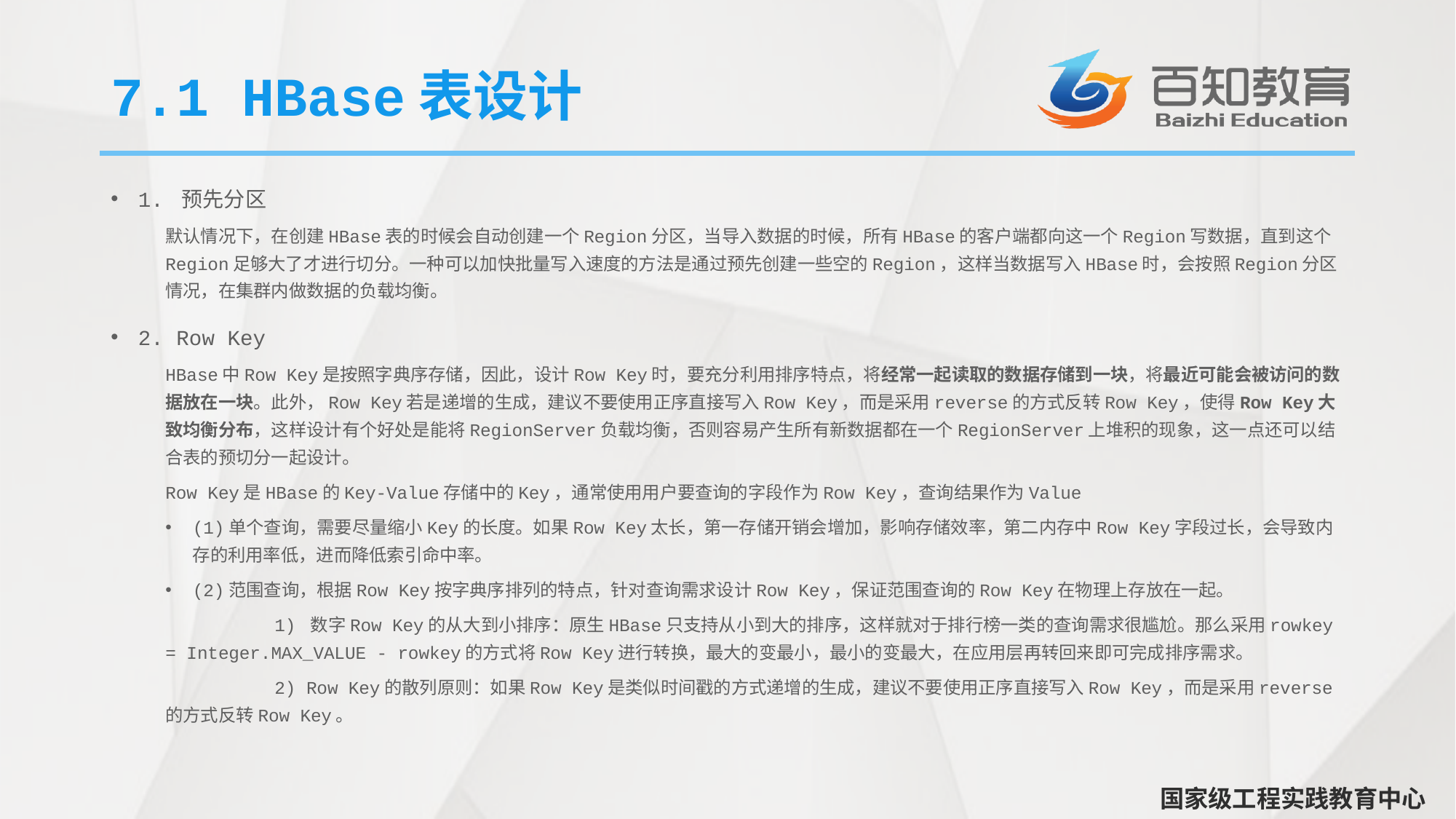

# 7.1 HBase表设计
1. 预先分区
默认情况下，在创建HBase表的时候会自动创建一个Region分区，当导入数据的时候，所有HBase的客户端都向这一个Region写数据，直到这个Region足够大了才进行切分。一种可以加快批量写入速度的方法是通过预先创建一些空的Region，这样当数据写入HBase时，会按照Region分区情况，在集群内做数据的负载均衡。
2. Row Key
HBase中Row Key是按照字典序存储，因此，设计Row Key时，要充分利用排序特点，将经常一起读取的数据存储到一块，将最近可能会被访问的数据放在一块。此外，Row Key若是递增的生成，建议不要使用正序直接写入Row Key，而是采用reverse的方式反转Row Key，使得Row Key大致均衡分布，这样设计有个好处是能将RegionServer负载均衡，否则容易产生所有新数据都在一个RegionServer上堆积的现象，这一点还可以结合表的预切分一起设计。
Row Key是HBase的Key-Value存储中的Key，通常使用用户要查询的字段作为Row Key，查询结果作为Value
(1)单个查询，需要尽量缩小Key的长度。如果Row Key太长，第一存储开销会增加，影响存储效率，第二内存中Row Key字段过长，会导致内存的利用率低，进而降低索引命中率。
(2)范围查询，根据Row Key按字典序排列的特点，针对查询需求设计Row Key，保证范围查询的Row Key在物理上存放在一起。
	1) 数字Row Key的从大到小排序：原生HBase只支持从小到大的排序，这样就对于排行榜一类的查询需求很尴尬。那么采用rowkey = Integer.MAX_VALUE - rowkey的方式将Row Key进行转换，最大的变最小，最小的变最大，在应用层再转回来即可完成排序需求。
	2) Row Key的散列原则：如果Row Key是类似时间戳的方式递增的生成，建议不要使用正序直接写入Row Key，而是采用reverse的方式反转Row Key。